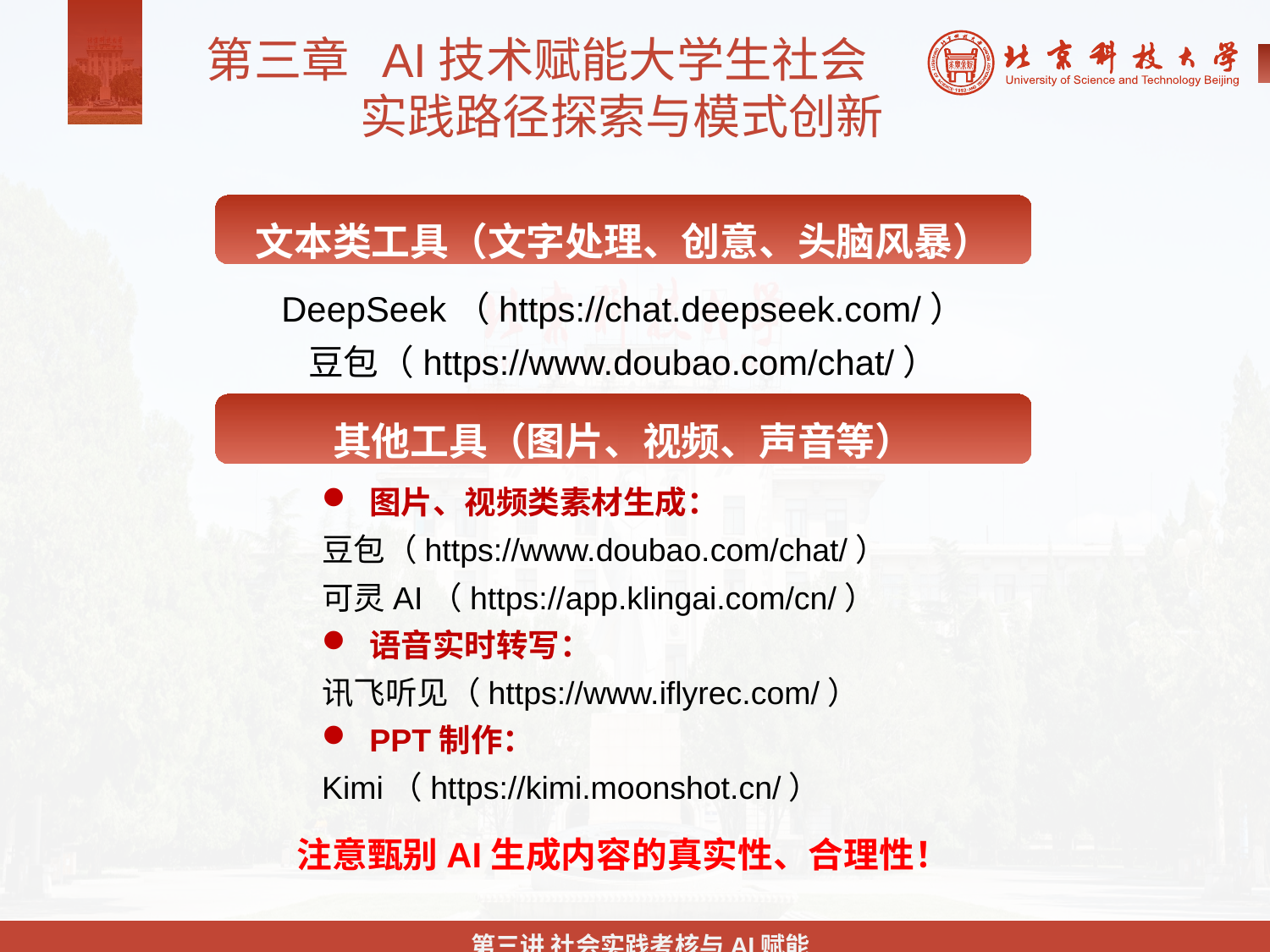

第三章  AI技术赋能大学生社会
               实践路径探索与模式创新

文本类工具（文字处理、创意、头脑风暴）
DeepSeek（https://chat.deepseek.com/）
豆包（https://www.doubao.com/chat/）

其他工具（图片、视频、声音等）
图片、视频类素材生成：
豆包（https://www.doubao.com/chat/）
可灵AI（https://app.klingai.com/cn/）
语音实时转写：
讯飞听见（https://www.iflyrec.com/）
PPT制作：
Kimi（https://kimi.moonshot.cn/）

注意甄别AI生成内容的真实性、合理性！